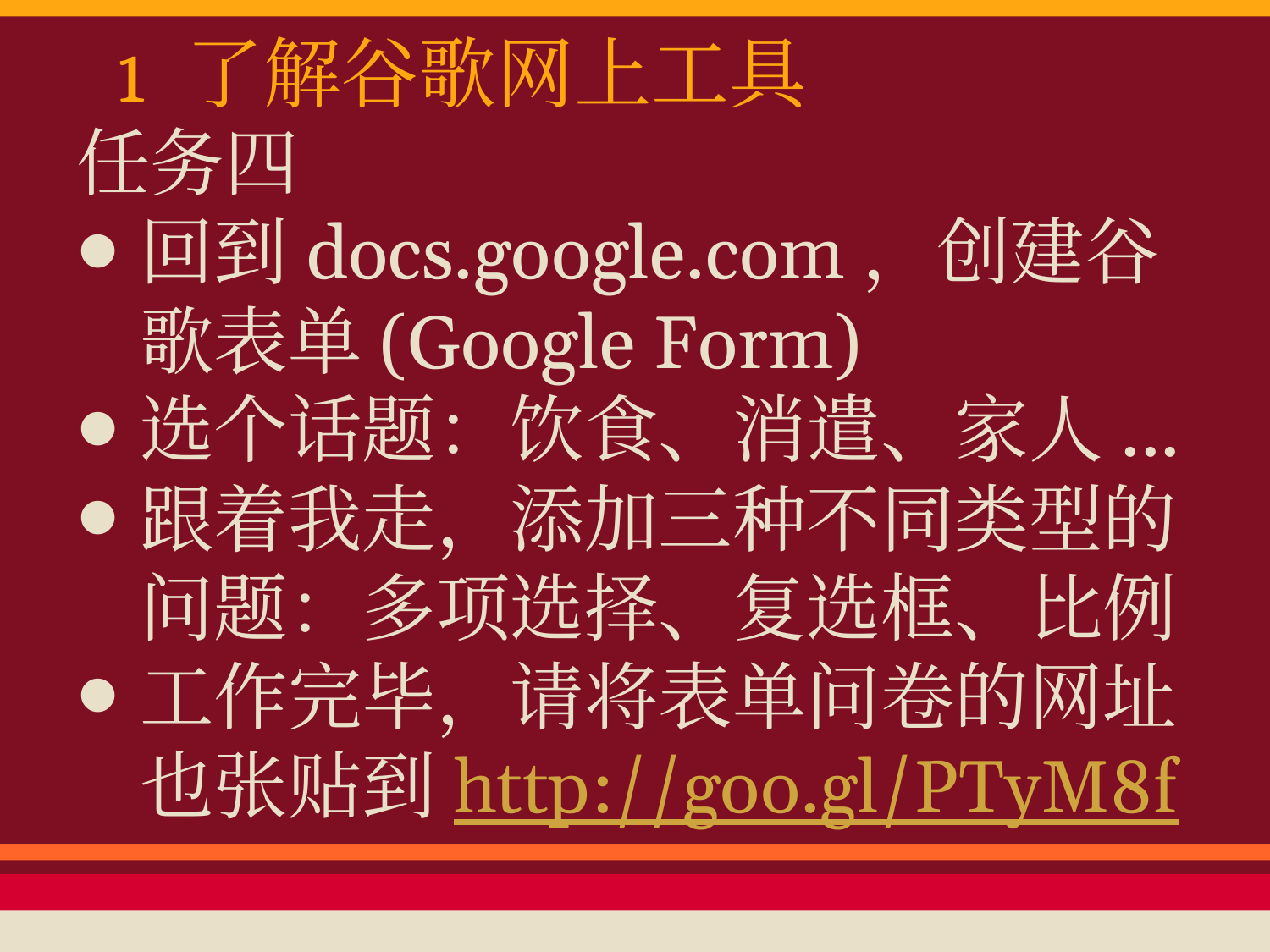

# 1 了解谷歌网上工具

任务四
回到docs.google.com，创建谷歌表单(Google Form)
选个话题：饮食、消遣、家人...
跟着我走，添加三种不同类型的问题：多项选择、复选框、比例
工作完毕，请将表单问卷的网址也张贴到http://goo.gl/PTyM8f